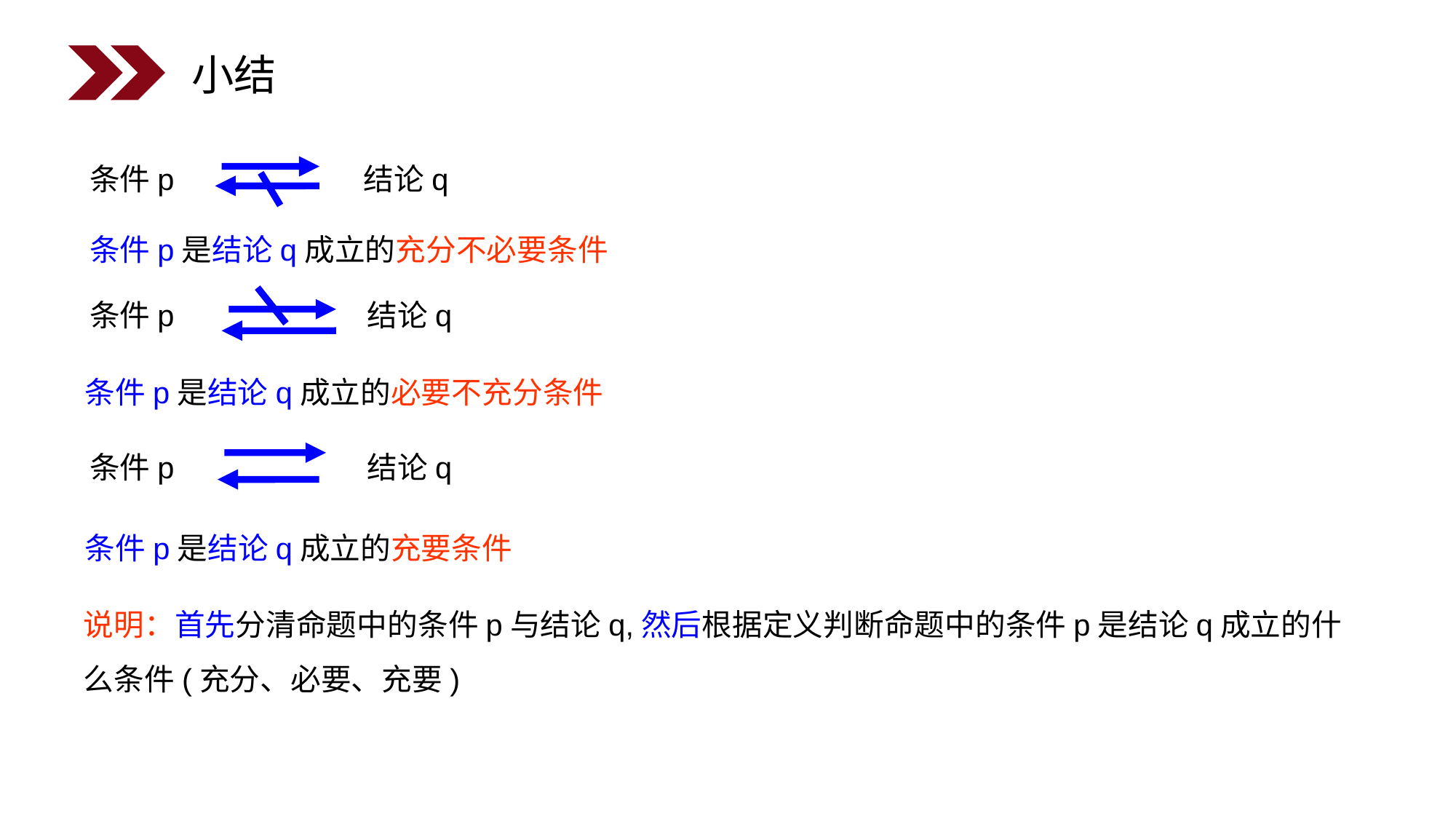

小结
条件p　               　   结论q

条件p是结论q成立的充分不必要条件

条件p　　　              结论q
条件p是结论q成立的必要不充分条件
条件p　　              　结论q

条件p是结论q成立的充要条件
说明：首先分清命题中的条件p与结论q,然后根据定义判断命题中的条件p是结论q成立的什么条件(充分、必要、充要)